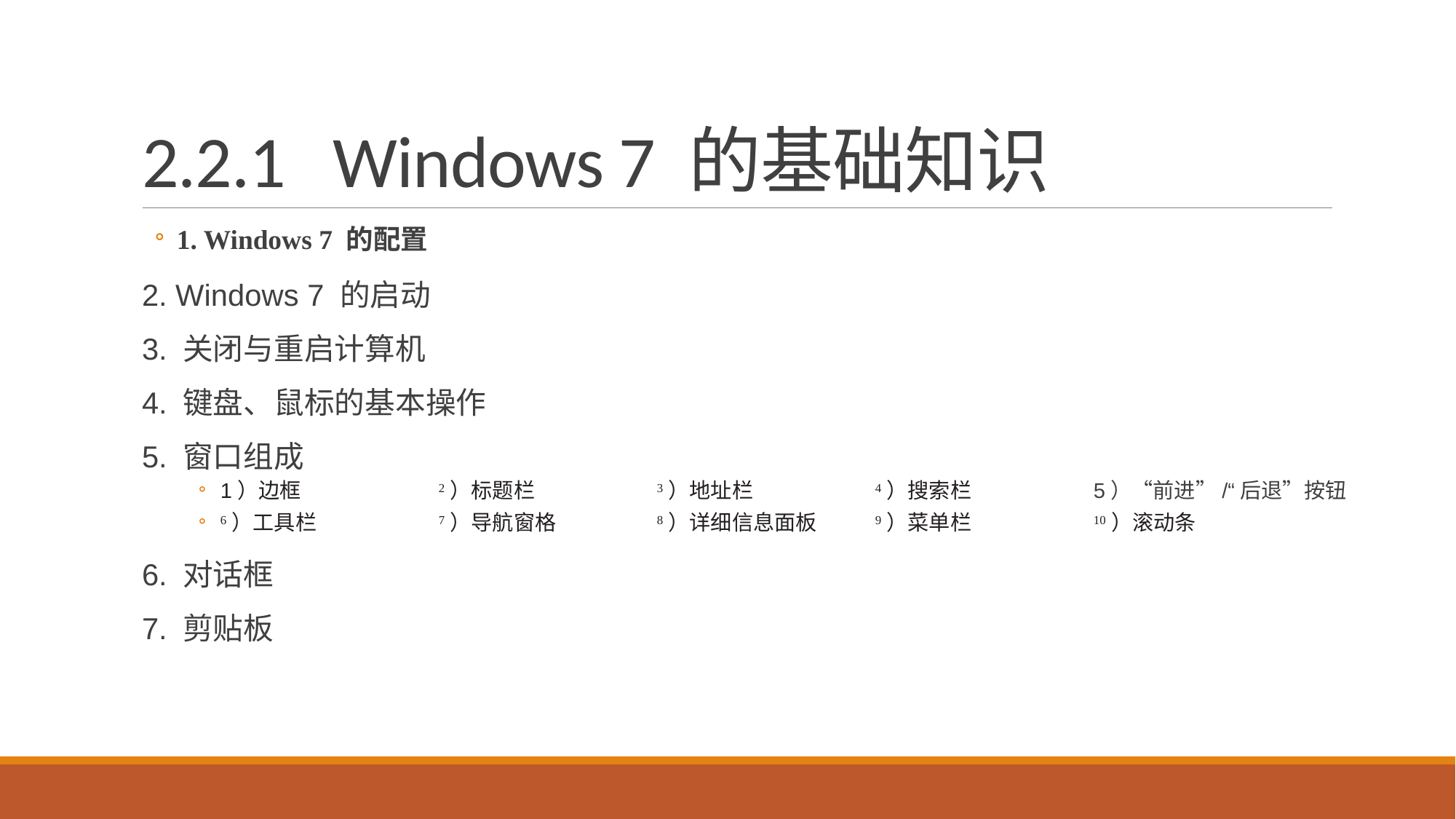

# 2.2.1   Windows 7 的基础知识
1. Windows 7 的配置
2. Windows 7 的启动
3. 关闭与重启计算机
4. 键盘、鼠标的基本操作
5. 窗口组成
1）边框		2）标题栏		3）地址栏 		4）搜索栏 		5）“前进”/“后退”按钮
6）工具栏		7）导航窗格	8）详细信息面板	9）菜单栏		10）滚动条
6. 对话框
7. 剪贴板